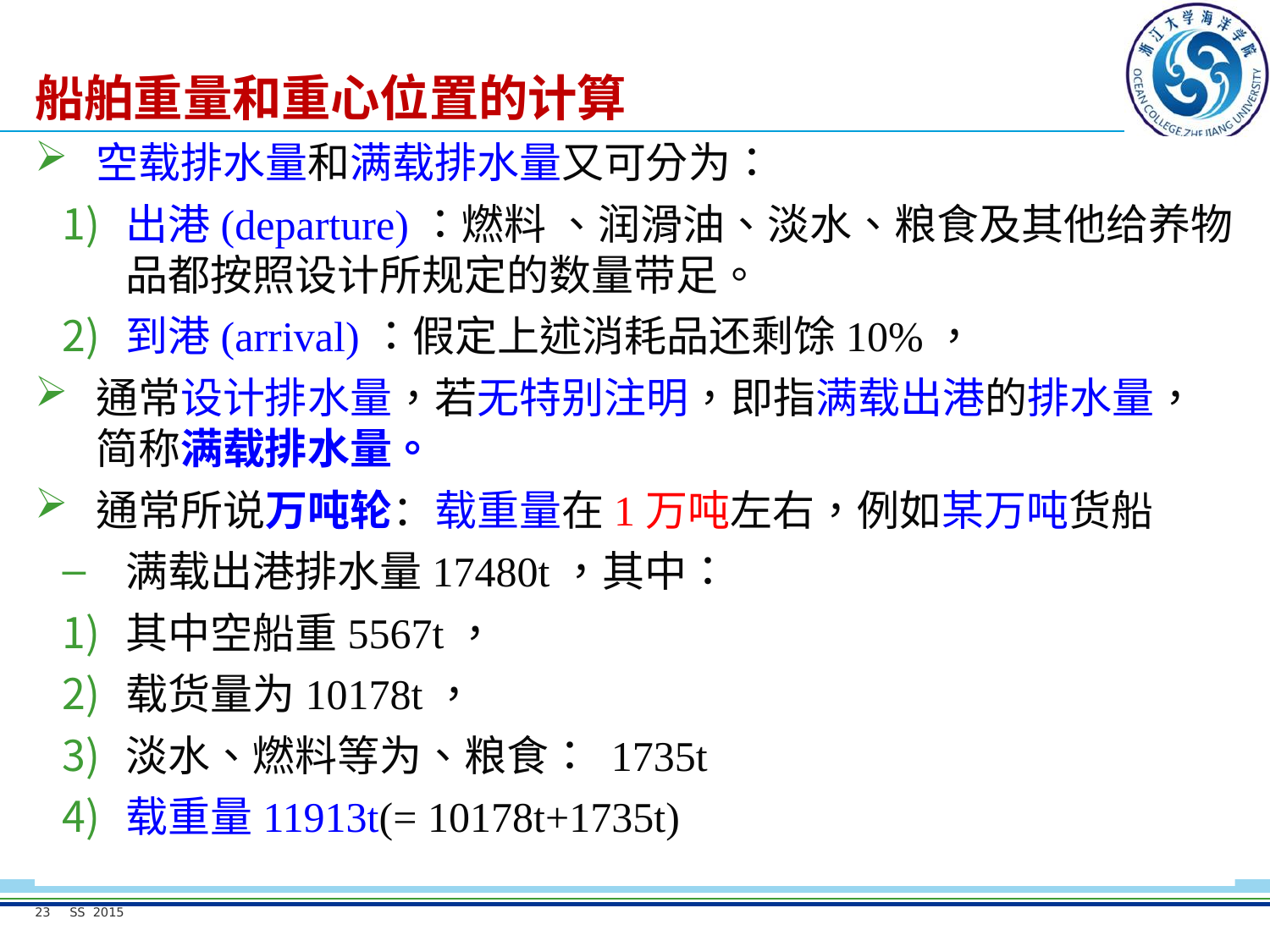

# 船舶重量和重心位置的计算
空载排水量和满载排水量又可分为：
出港(departure)：燃料 、润滑油、淡水、粮食及其他给养物品都按照设计所规定的数量带足。
到港(arrival)：假定上述消耗品还剩馀10%，
通常设计排水量，若无特别注明，即指满载出港的排水量，简称满载排水量。
通常所说万吨轮：载重量在1万吨左右，例如某万吨货船
满载出港排水量17480t，其中：
其中空船重5567t，
载货量为10178t，
淡水、燃料等为、粮食： 1735t
载重量11913t(= 10178t+1735t)

23